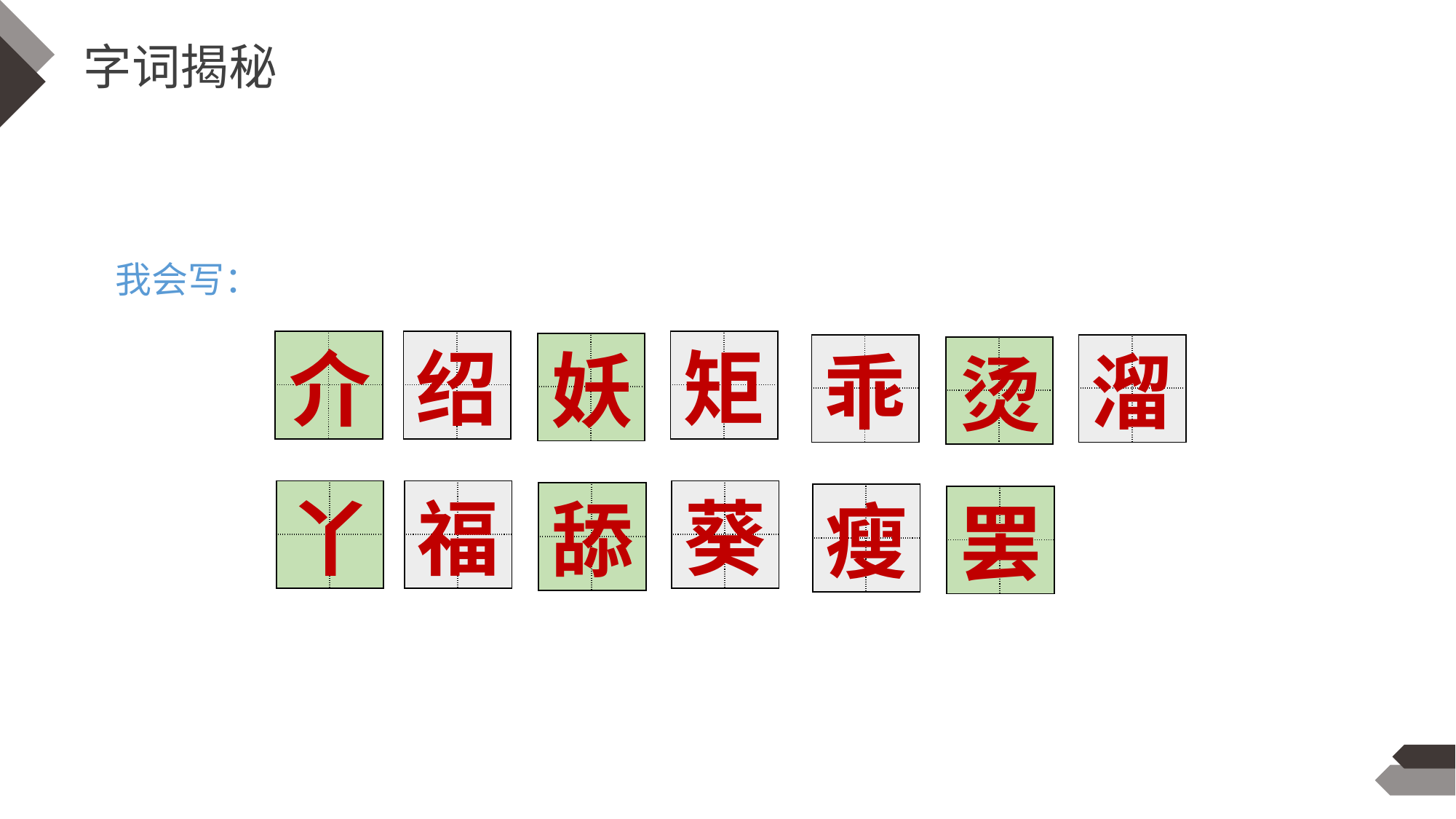

字词揭秘
我会写：
|  |  |
| --- | --- |
|  |  |
|  |  |
| --- | --- |
|  |  |
|  |  |
| --- | --- |
|  |  |
绍
矩
介
|  |  |
| --- | --- |
|  |  |
妖
|  |  |
| --- | --- |
|  |  |
|  |  |
| --- | --- |
|  |  |
乖
溜
|  |  |
| --- | --- |
|  |  |
烫
|  |  |
| --- | --- |
|  |  |
|  |  |
| --- | --- |
|  |  |
|  |  |
| --- | --- |
|  |  |
福
葵
丫
|  |  |
| --- | --- |
|  |  |
舔
|  |  |
| --- | --- |
|  |  |
瘦
|  |  |
| --- | --- |
|  |  |
罢